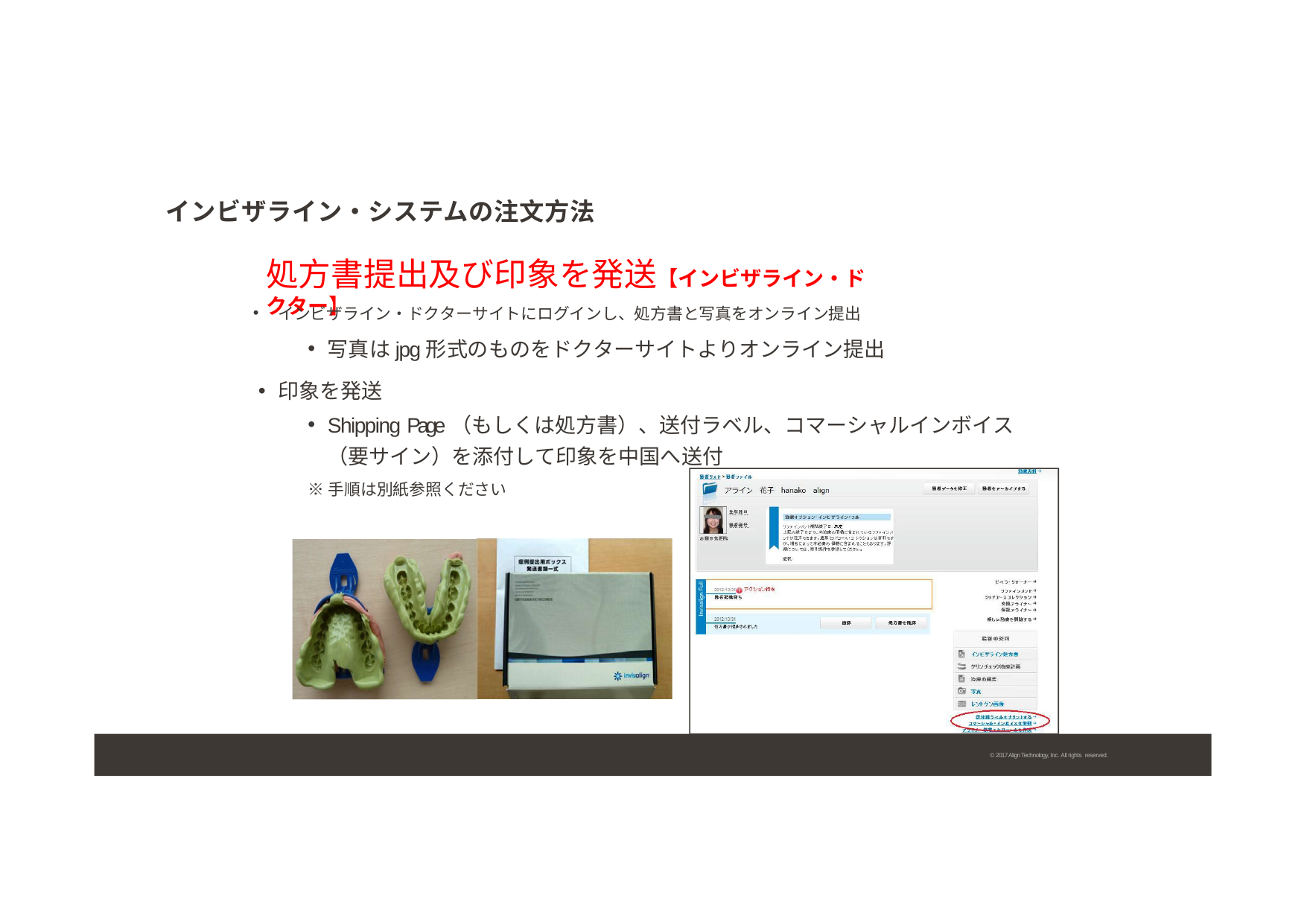

インビザライン・システムの注文方法
# 処方書提出及び印象を発送【インビザライン・ドクター】
インビザライン・ドクターサイトにログインし、処方書と写真をオンライン提出
写真はjpg形式のものをドクターサイトよりオンライン提出
印象を発送
Shipping Page（もしくは処方書）、送付ラベル、コマーシャルインボイス（要サイン）  を添付して印象を中国へ送付
※手順は別紙参照ください

© 2017 Align Technology, Inc. All rights reserved.